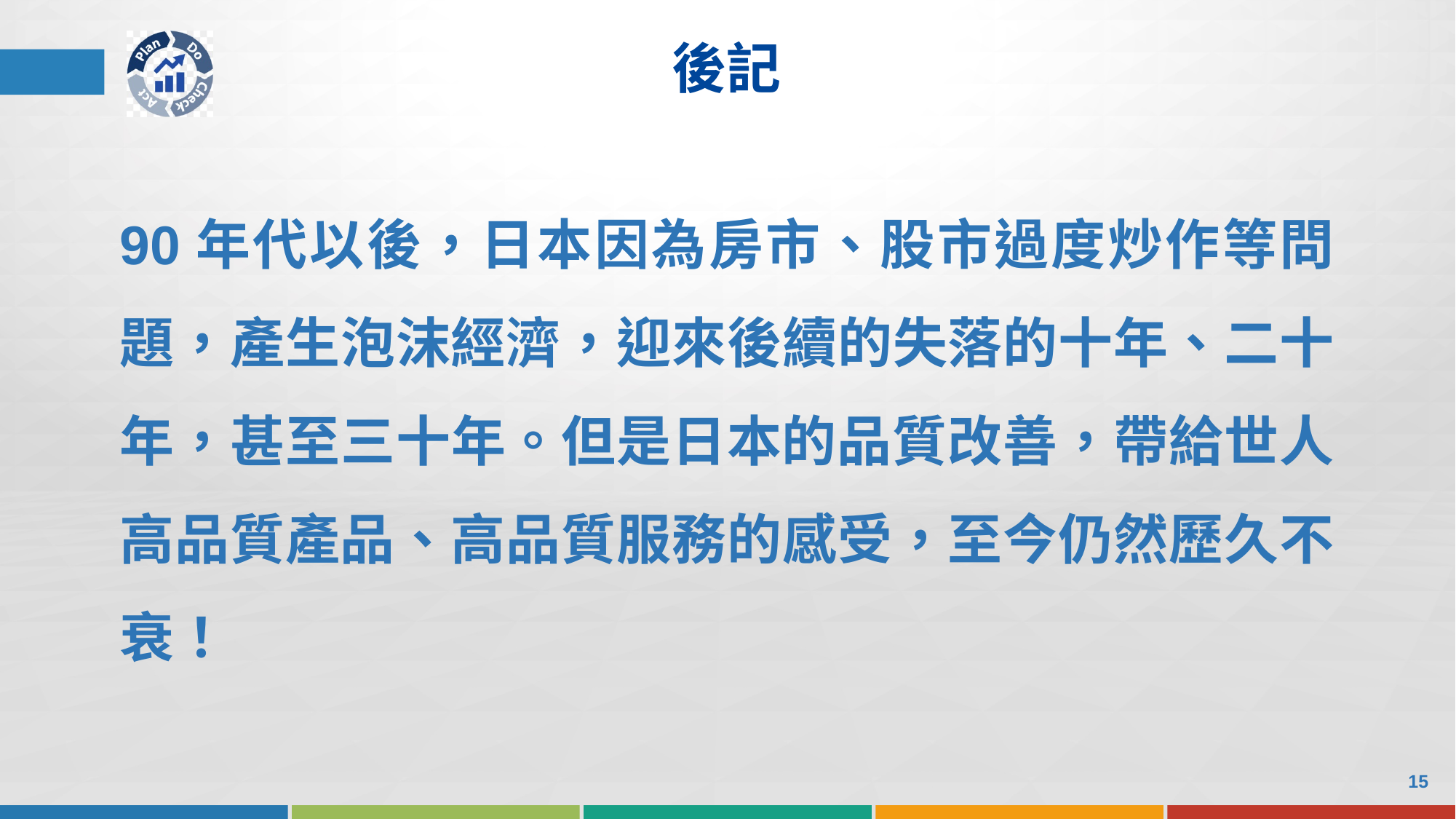

後記
90年代以後，日本因為房市、股市過度炒作等問題，產生泡沫經濟，迎來後續的失落的十年、二十年，甚至三十年。但是日本的品質改善，帶給世人高品質產品、高品質服務的感受，至今仍然歷久不衰！
15